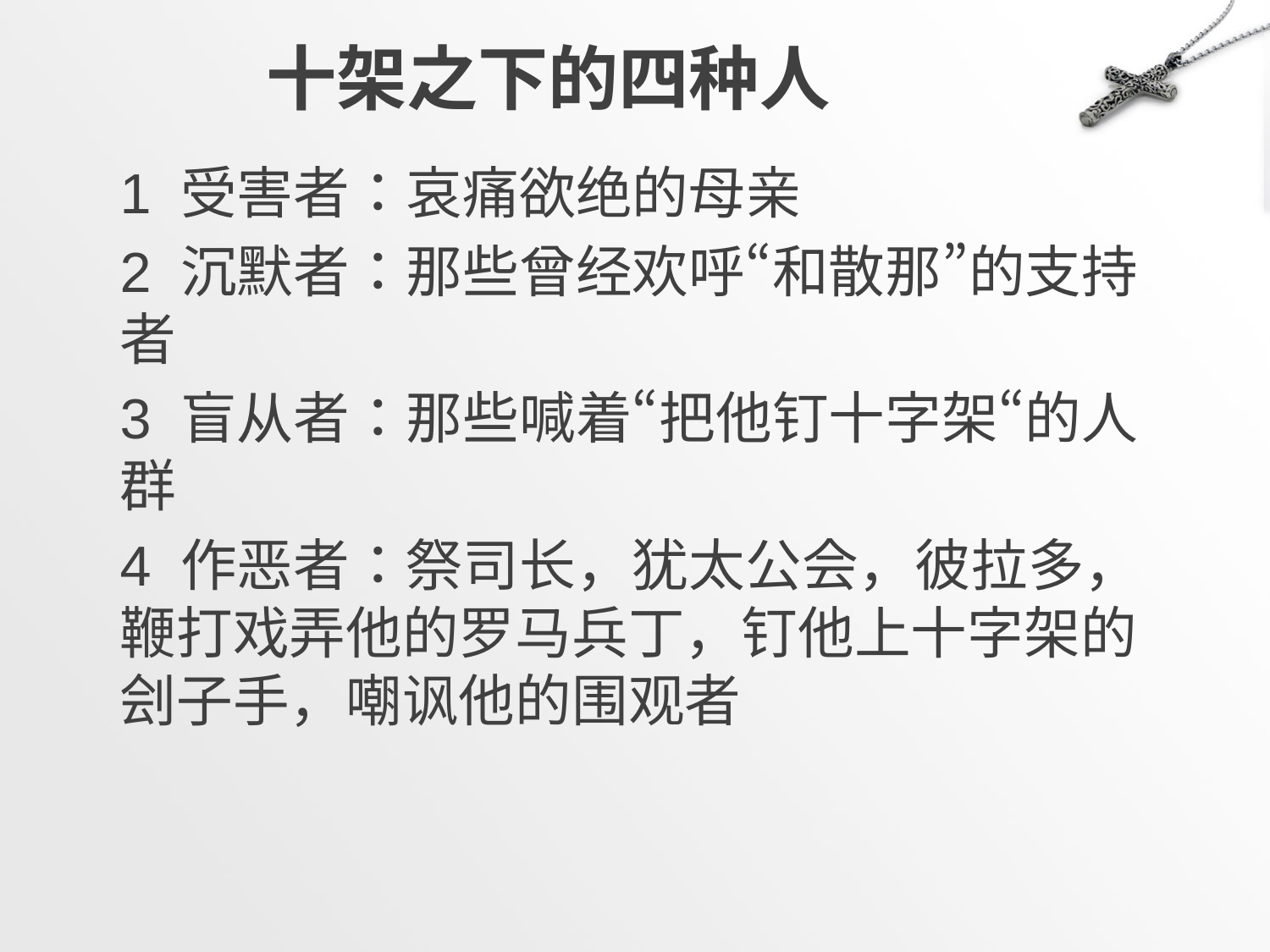

# 十架之下的四种人
1 受害者：哀痛欲绝的母亲
2 沉默者：那些曾经欢呼“和散那”的支持者
3 盲从者：那些喊着“把他钉十字架“的人群
4 作恶者：祭司长，犹太公会，彼拉多，鞭打戏弄他的罗马兵丁，钉他上十字架的刽子手，嘲讽他的围观者